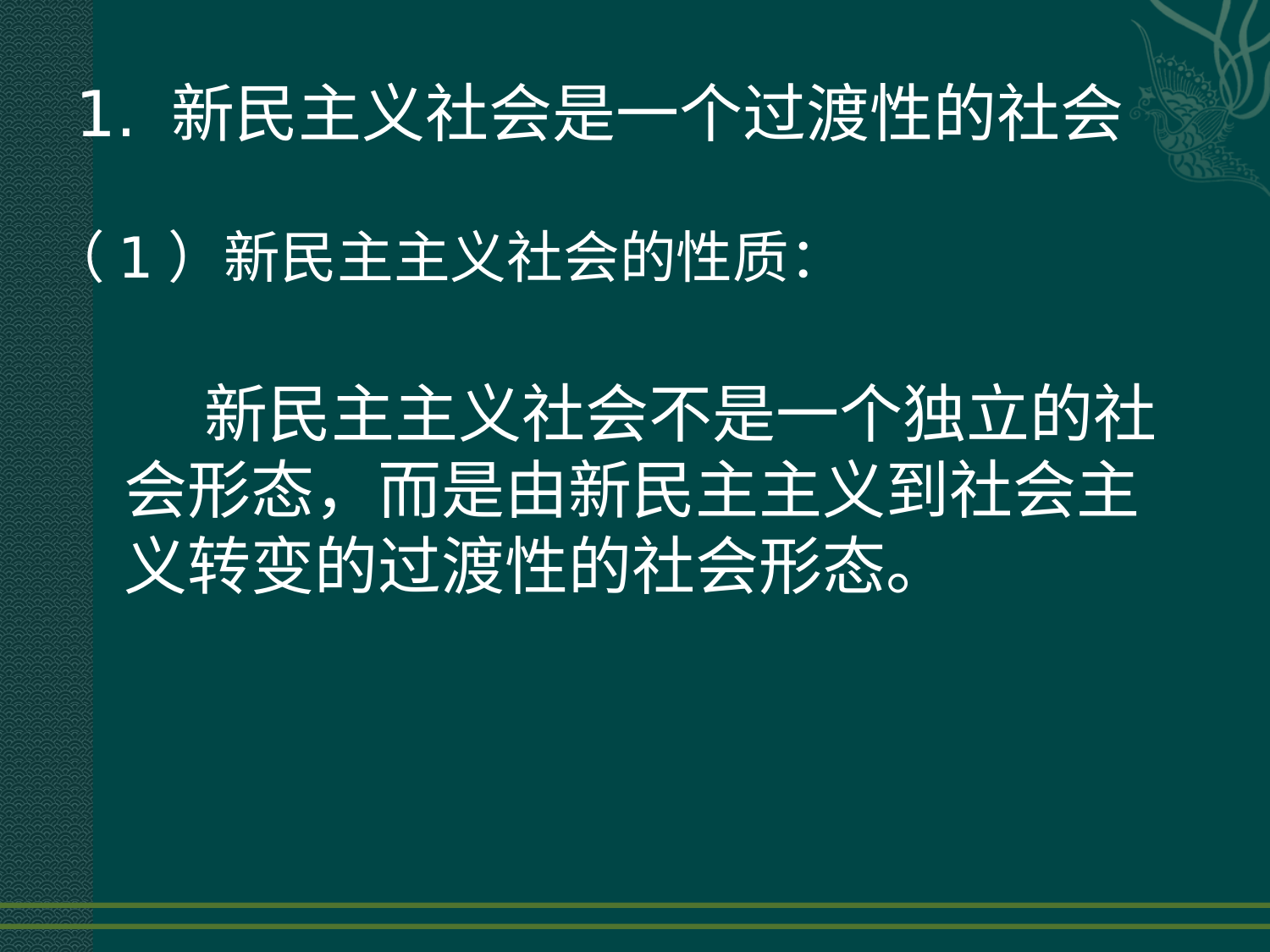

1. 新民主义社会是一个过渡性的社会
（1）新民主主义社会的性质：
        新民主主义社会不是一个独立的社会形态，而是由新民主主义到社会主义转变的过渡性的社会形态。